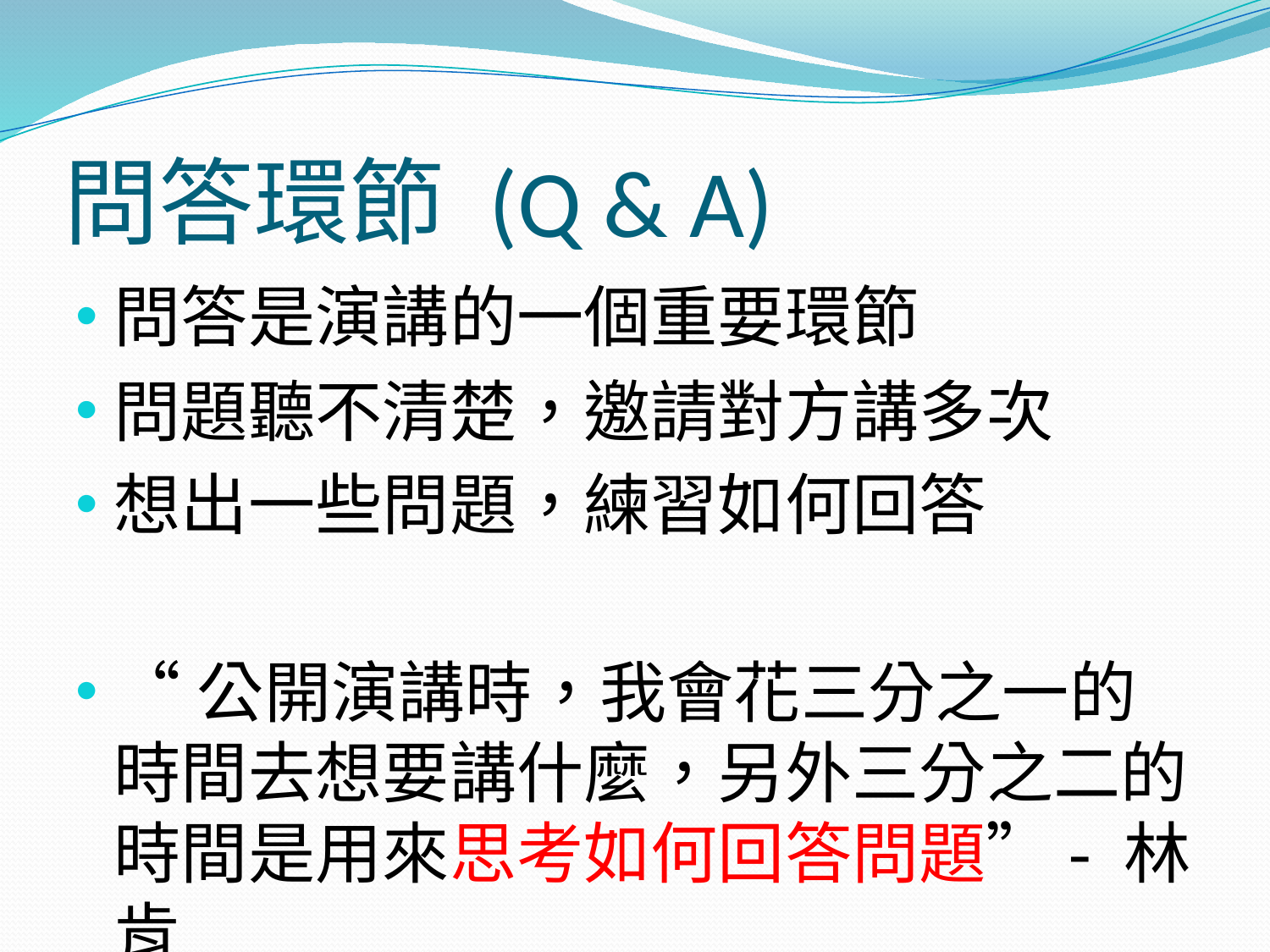

# 問答環節 (Q & A)
問答是演講的一個重要環節
問題聽不清楚，邀請對方講多次
想出一些問題，練習如何回答

“公開演講時，我會花三分之一的時間去想要講什麼，另外三分之二的時間是用來思考如何回答問題”- 林肯